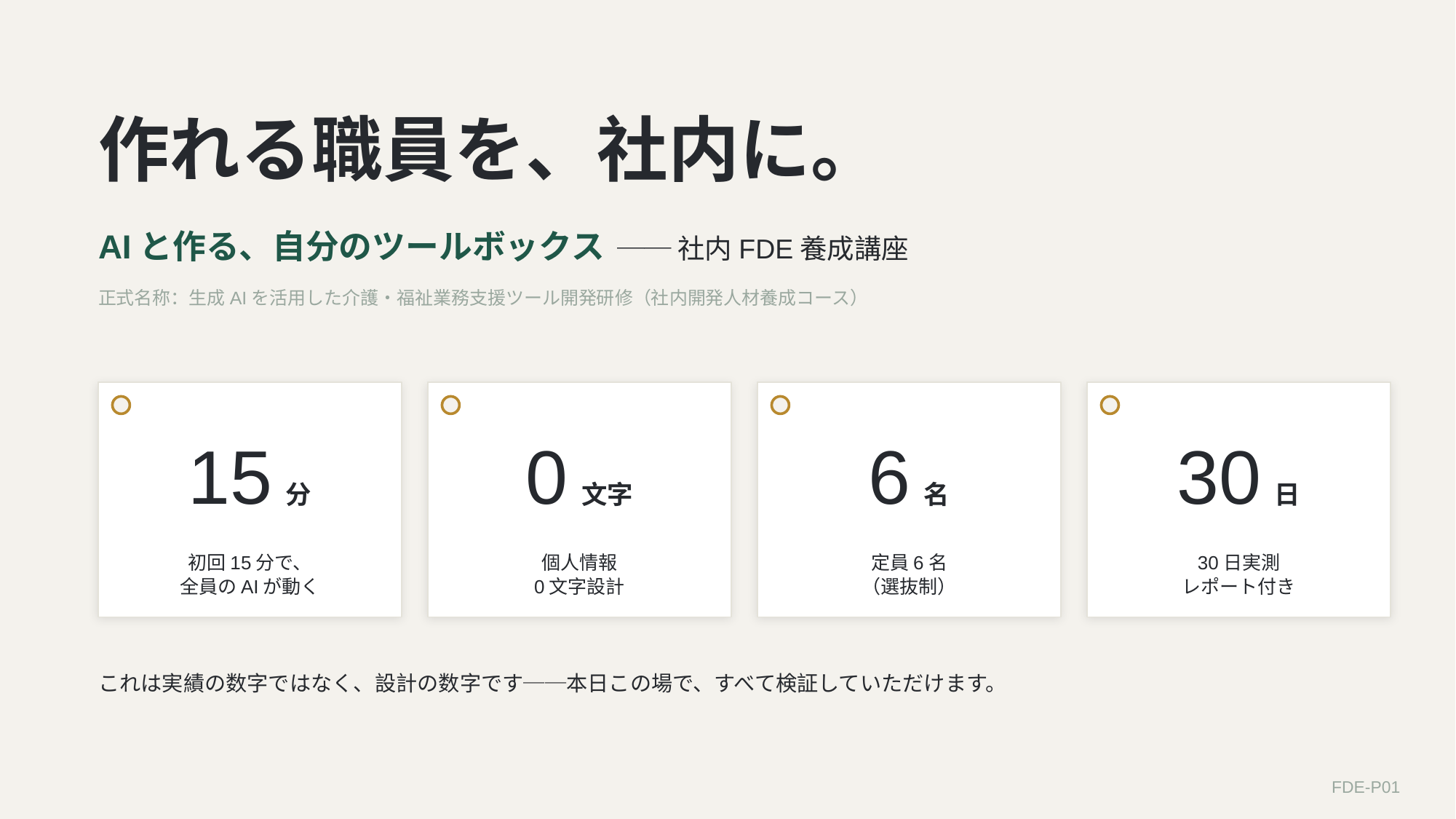

作れる職員を、社内に。
AIと作る、自分のツールボックス  ── 社内FDE養成講座
正式名称：生成AIを活用した介護・福祉業務支援ツール開発研修（社内開発人材養成コース）

15 分
0 文字
6 名
30 日
初回15分で、
全員のAIが動く
個人情報
0文字設計
定員6名
（選抜制）
30日実測
レポート付き
これは実績の数字ではなく、設計の数字です──本日この場で、すべて検証していただけます。
FDE-P01